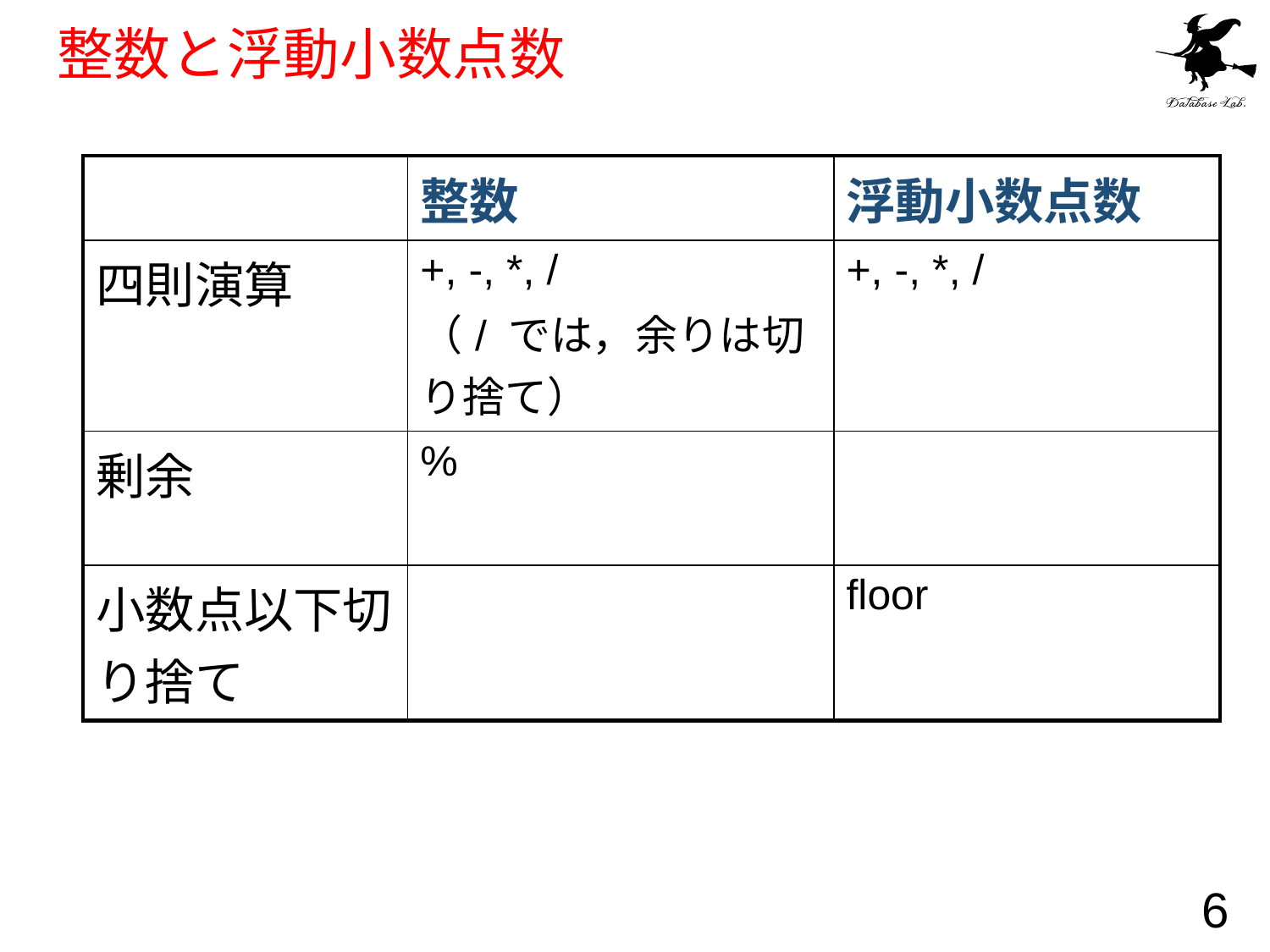

# 整数と浮動小数点数
|  | 整数 | 浮動小数点数 |
| --- | --- | --- |
| 四則演算 | +, -, \*, / （/ では，余りは切り捨て） | +, -, \*, / |
| 剰余 | % |  |
| 小数点以下切り捨て |  | floor |
6